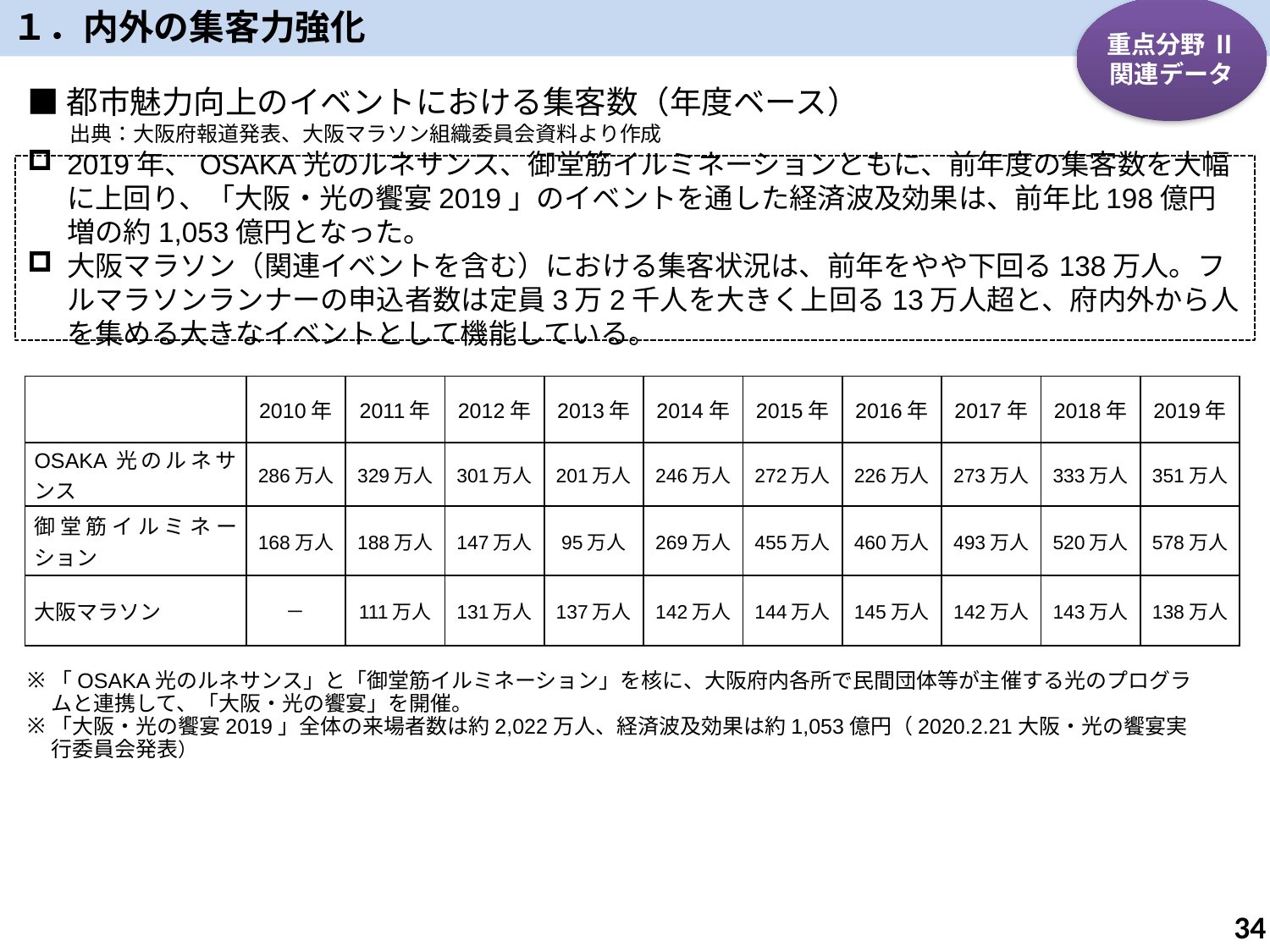

１．内外の集客力強化
重点分野 Ⅱ
関連データ
■都市魅力向上のイベントにおける集客数（年度ベース）
　　出典：大阪府報道発表、大阪マラソン組織委員会資料より作成
2019年、OSAKA光のルネサンス、御堂筋イルミネーションともに、前年度の集客数を大幅に上回り、「大阪・光の饗宴2019」のイベントを通した経済波及効果は、前年比198億円増の約1,053億円となった。
大阪マラソン（関連イベントを含む）における集客状況は、前年をやや下回る138万人。フルマラソンランナーの申込者数は定員3万2千人を大きく上回る13万人超と、府内外から人を集める大きなイベントとして機能している。
|  | 2010年 | 2011年 | 2012年 | 2013年 | 2014年 | 2015年 | 2016年 | 2017年 | 2018年 | 2019年 |
| --- | --- | --- | --- | --- | --- | --- | --- | --- | --- | --- |
| OSAKA光のルネサンス | 286万人 | 329万人 | 301万人 | 201万人 | 246万人 | 272万人 | 226万人 | 273万人 | 333万人 | 351万人 |
| 御堂筋イルミネーション | 168万人 | 188万人 | 147万人 | 95万人 | 269万人 | 455万人 | 460万人 | 493万人 | 520万人 | 578万人 |
| 大阪マラソン | － | 111万人 | 131万人 | 137万人 | 142万人 | 144万人 | 145万人 | 142万人 | 143万人 | 138万人 |
「OSAKA光のルネサンス」と「御堂筋イルミネーション」を核に、大阪府内各所で民間団体等が主催する光のプログラムと連携して、「大阪・光の饗宴」を開催。
「大阪・光の饗宴2019」全体の来場者数は約2,022万人、経済波及効果は約1,053億円（2020.2.21大阪・光の饗宴実行委員会発表）
34